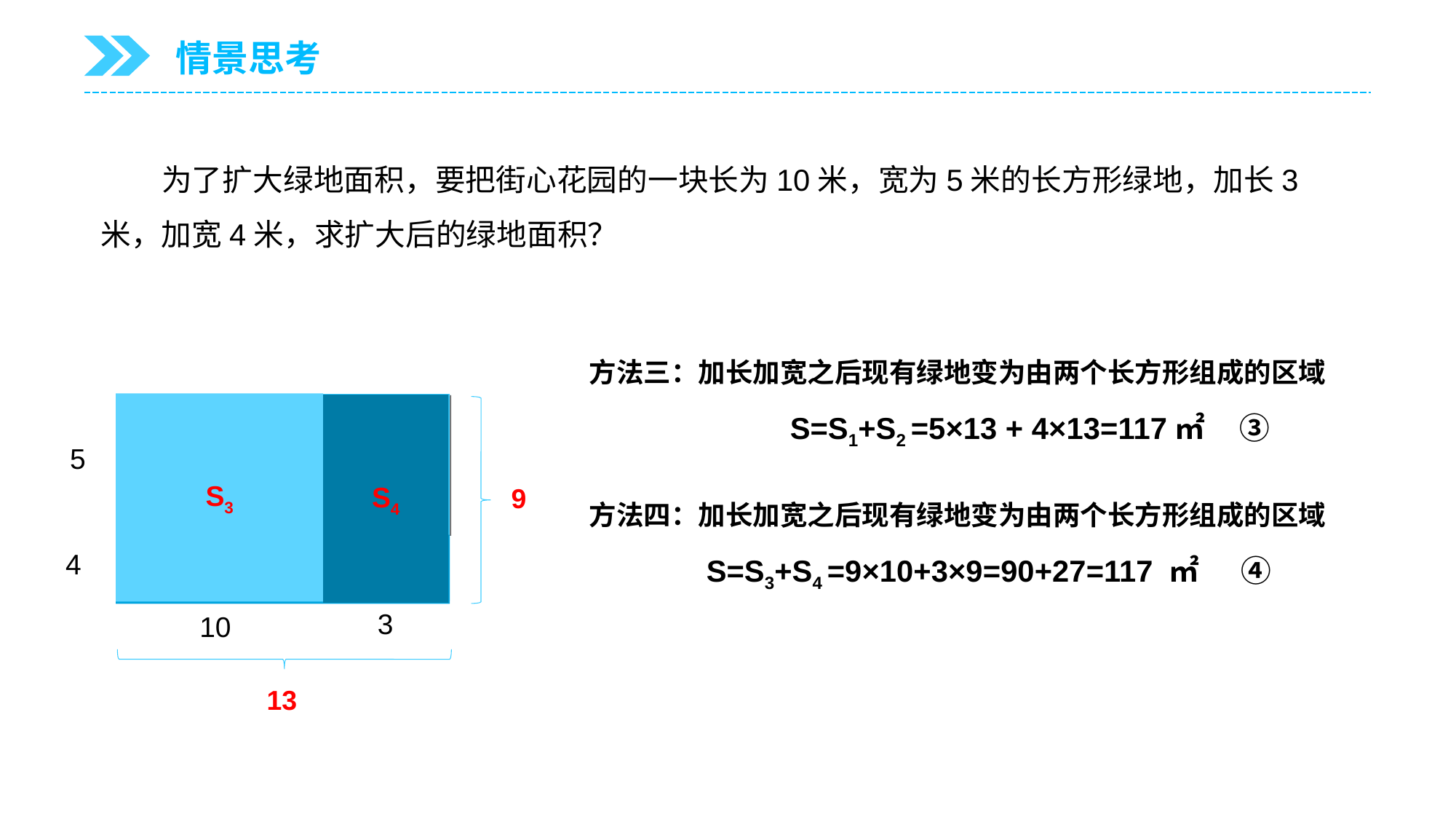

情景思考
        为了扩大绿地面积，要把街心花园的一块长为10米，宽为5米的长方形绿地，加长3米，加宽4米，求扩大后的绿地面积？
方法三：加长加宽之后现有绿地变为由两个长方形组成的区域
                        S=S1+S2 =5×13 + 4×13=117㎡     ③
S3
S1

S4

5
9
方法四：加长加宽之后现有绿地变为由两个长方形组成的区域
              S=S3+S4 =9×10+3×9=90+27=117 ㎡      ④

S2

4
3
10
13